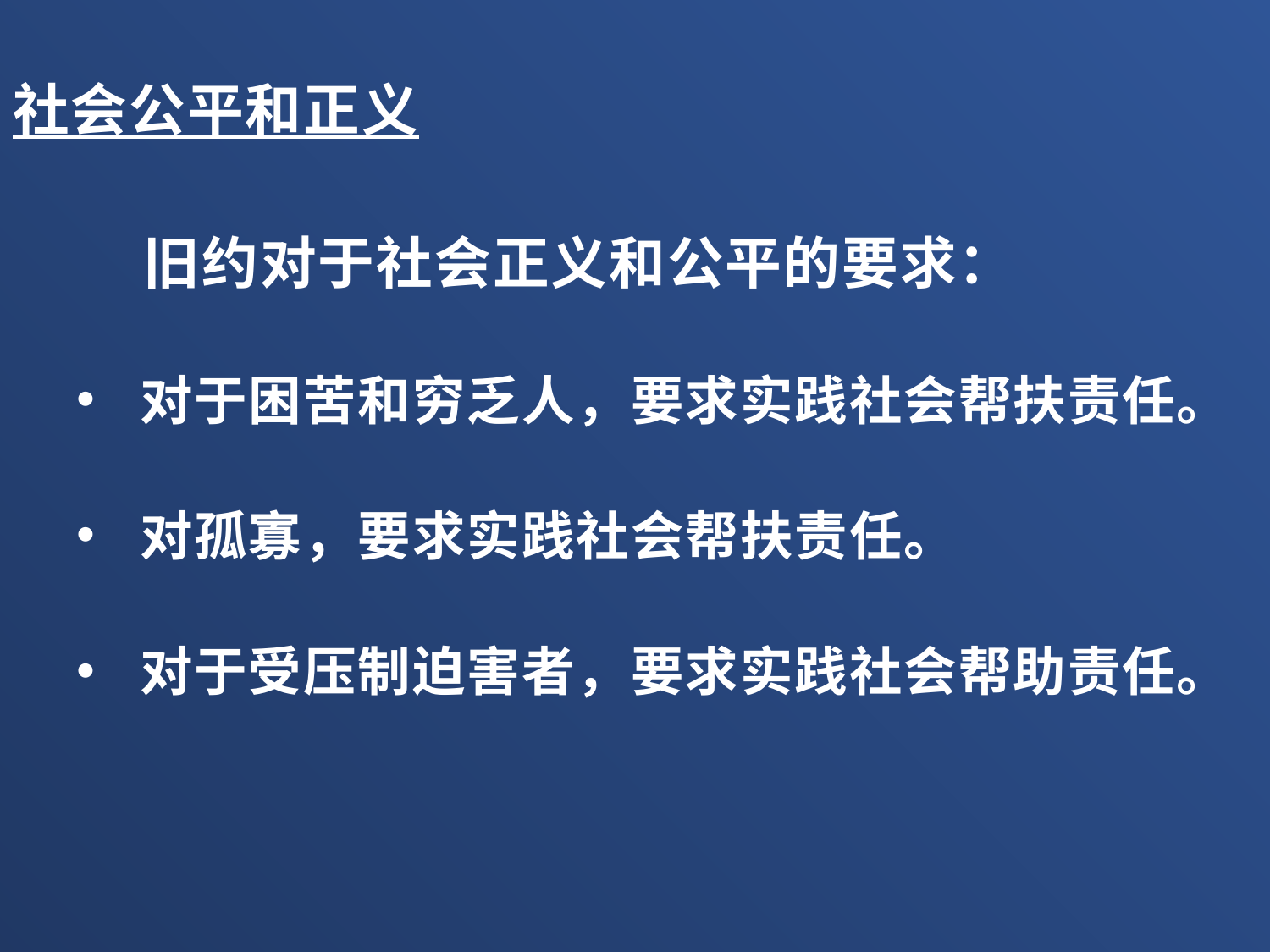

社会公平和正义
        旧约对于社会正义和公平的要求：
对于困苦和穷乏人，要求实践社会帮扶责任。
对孤寡，要求实践社会帮扶责任。
对于受压制迫害者，要求实践社会帮助责任。